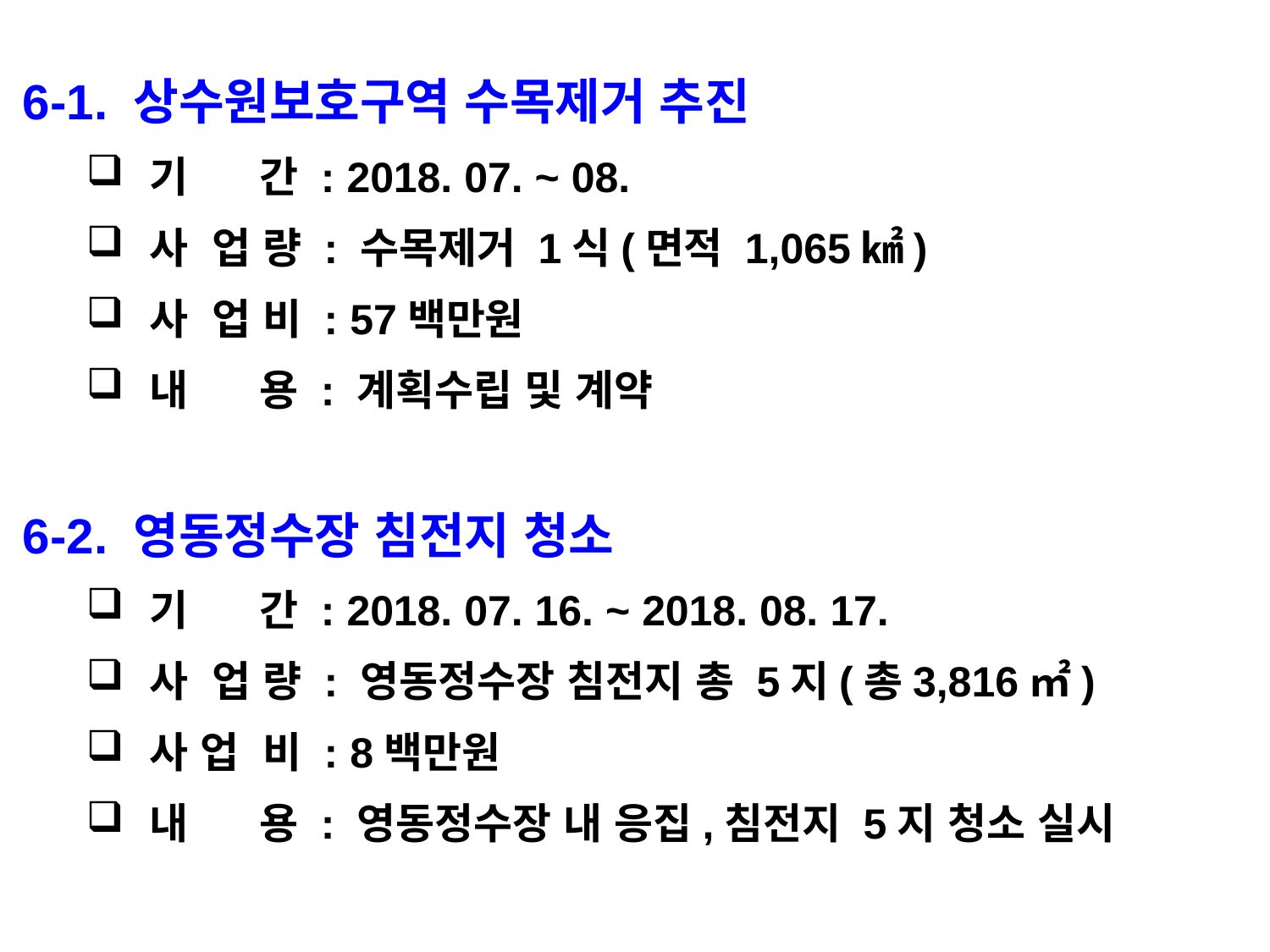

6-1. 상수원보호구역 수목제거 추진
기      간 : 2018. 07. ~ 08.
사  업 량 : 수목제거 1식(면적 1,065㎢)
사  업 비 : 57백만원
내      용 : 계획수립 및 계약

6-2. 영동정수장 침전지 청소
기      간 : 2018. 07. 16. ~ 2018. 08. 17.
사  업 량 : 영동정수장 침전지 총 5지(총3,816㎡)
사 업  비 : 8백만원
내      용 : 영동정수장 내 응집,침전지 5지 청소 실시